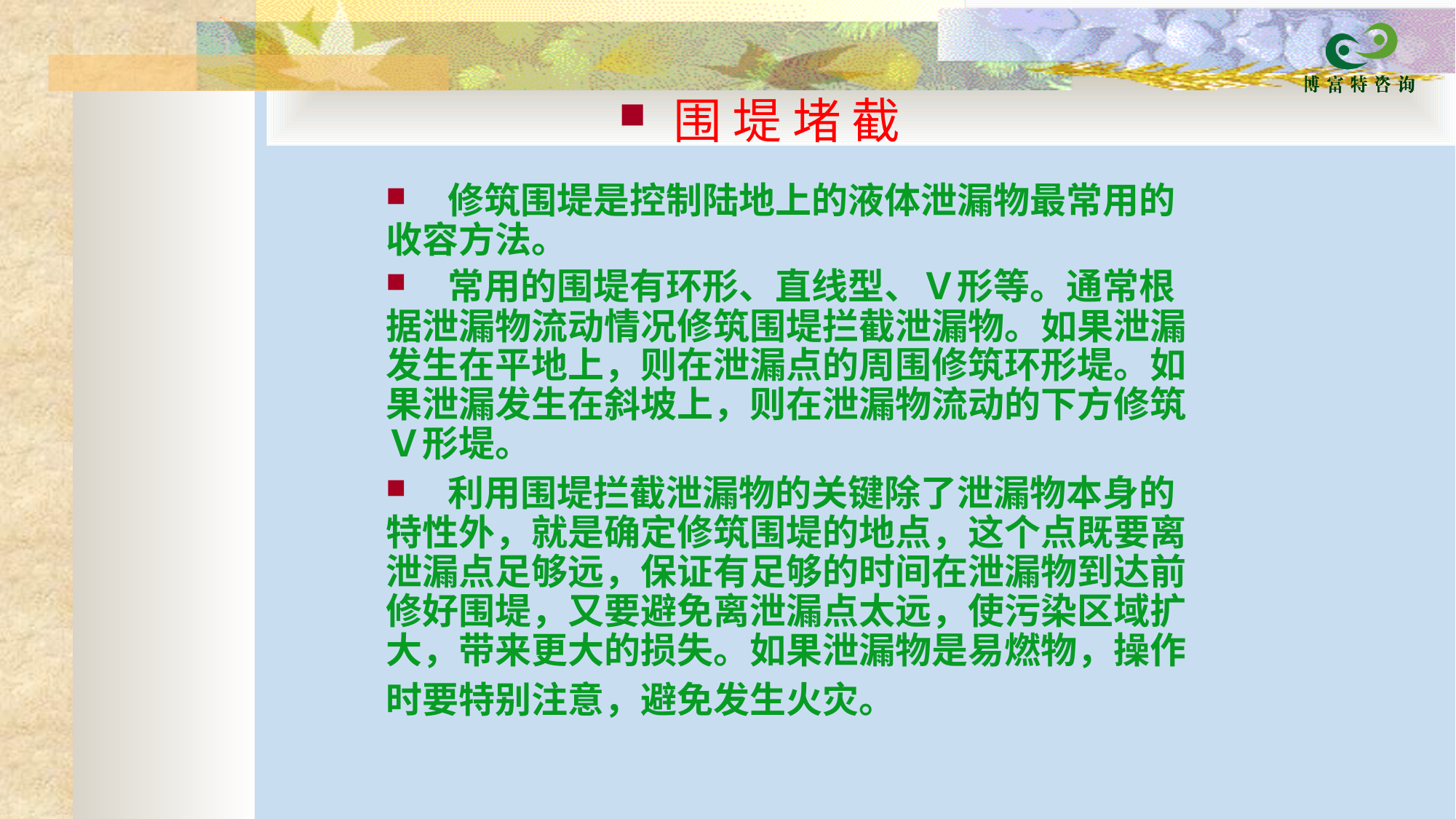

围 堤 堵 截
    修筑围堤是控制陆地上的液体泄漏物最常用的收容方法。
    常用的围堤有环形、直线型、Ｖ形等。通常根据泄漏物流动情况修筑围堤拦截泄漏物。如果泄漏发生在平地上，则在泄漏点的周围修筑环形堤。如果泄漏发生在斜坡上，则在泄漏物流动的下方修筑Ｖ形堤。
    利用围堤拦截泄漏物的关键除了泄漏物本身的特性外，就是确定修筑围堤的地点，这个点既要离泄漏点足够远，保证有足够的时间在泄漏物到达前修好围堤，又要避免离泄漏点太远，使污染区域扩大，带来更大的损失。如果泄漏物是易燃物，操作时要特别注意，避免发生火灾。